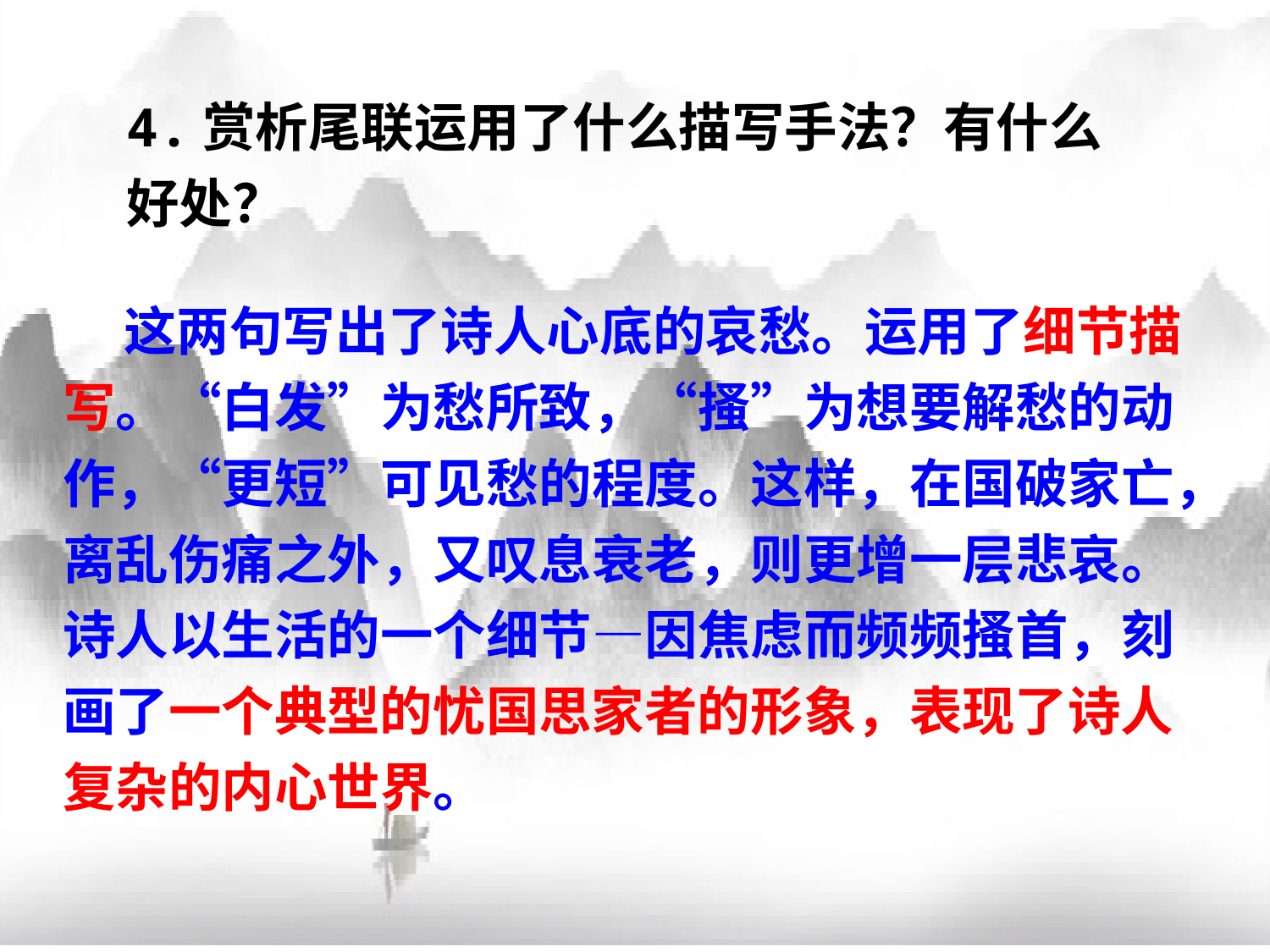

4.赏析尾联运用了什么描写手法？有什么好处？
    这两句写出了诗人心底的哀愁。运用了细节描写。“白发”为愁所致，“搔”为想要解愁的动作，“更短”可见愁的程度。这样，在国破家亡，离乱伤痛之外，又叹息衰老，则更增一层悲哀。诗人以生活的一个细节—因焦虑而频频搔首，刻画了一个典型的忧国思家者的形象，表现了诗人复杂的内心世界。